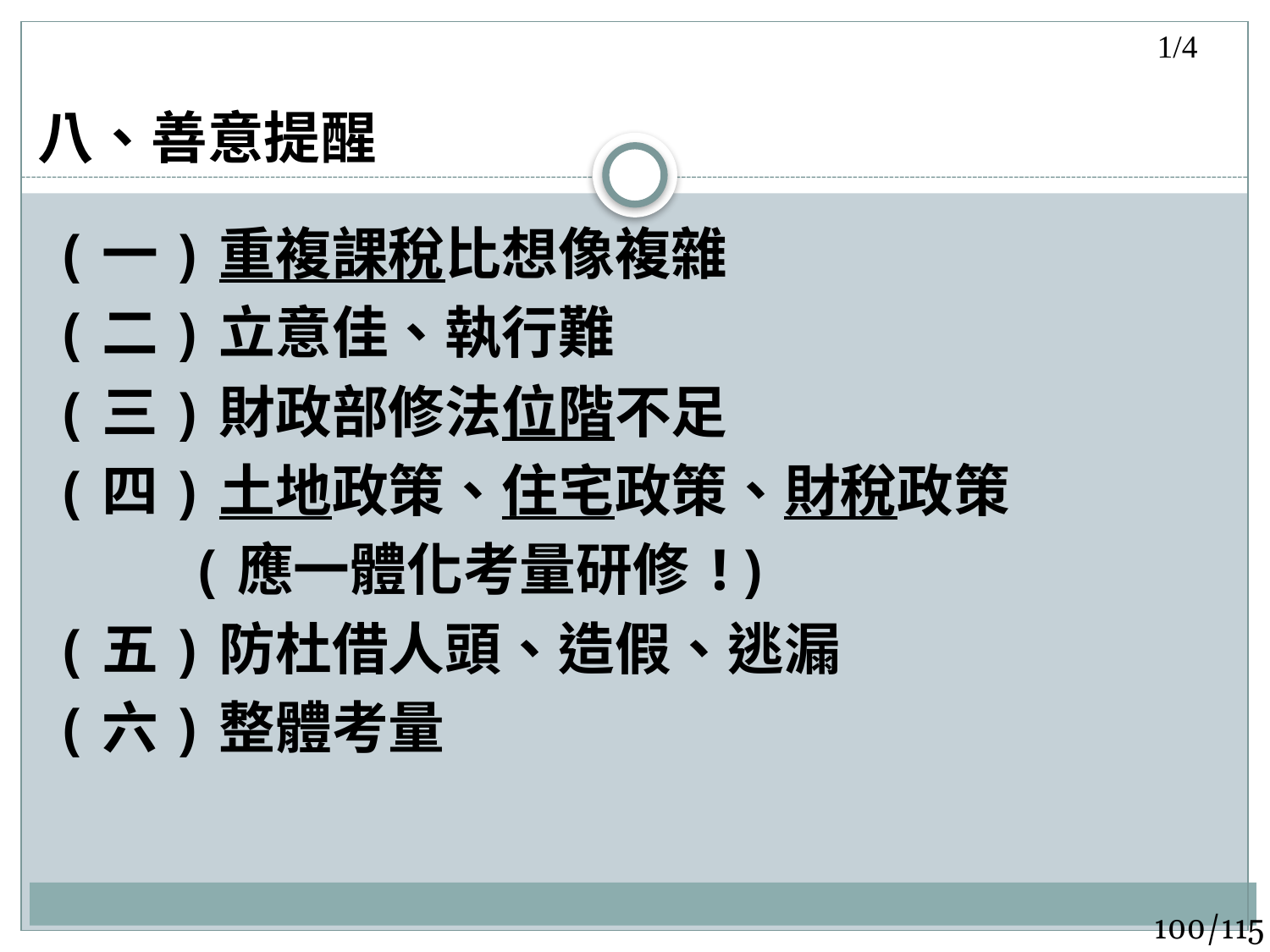

1/4
# 八、善意提醒

(一)重複課稅比想像複雜
(二)立意佳、執行難
(三)財政部修法位階不足
(四)土地政策、住宅政策、財稅政策
    (應一體化考量研修!)
(五)防杜借人頭、造假、逃漏
(六)整體考量